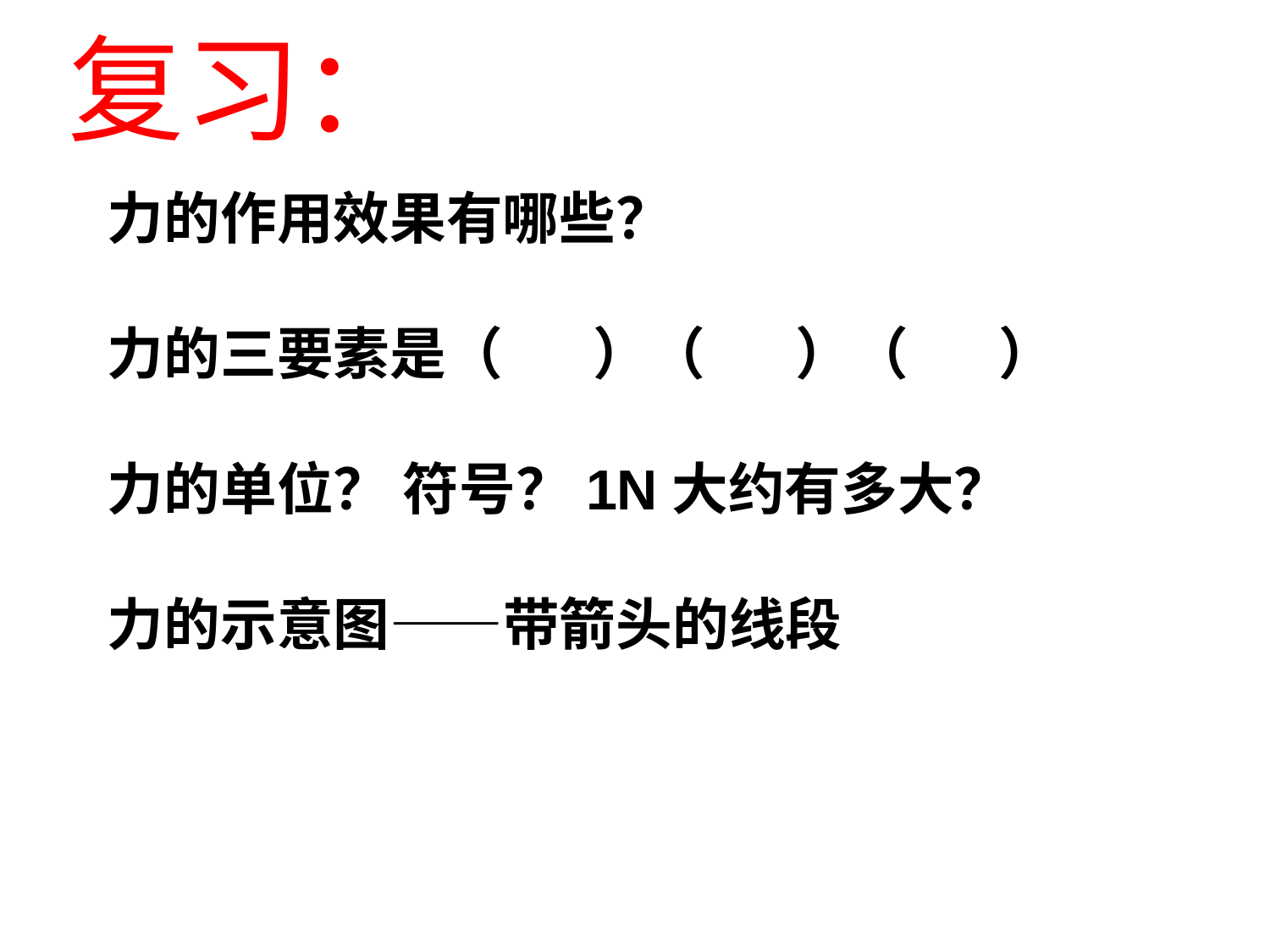

复习：
力的作用效果有哪些？

力的三要素是（       ）（       ）（       ）

力的单位？ 符号？1N大约有多大？

力的示意图——带箭头的线段